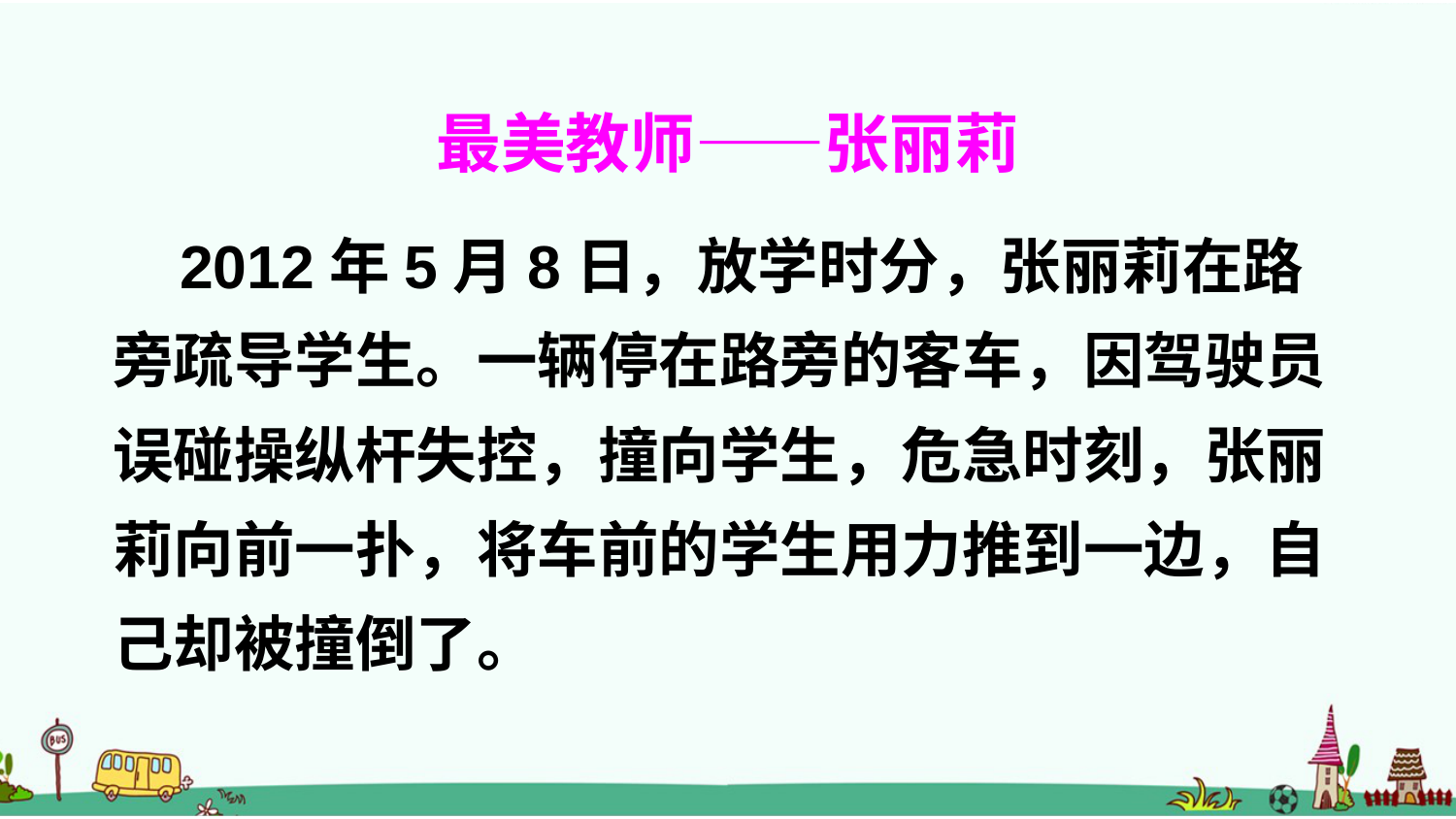

最美教师——张丽莉
    2012年5月8日，放学时分，张丽莉在路旁疏导学生。一辆停在路旁的客车，因驾驶员误碰操纵杆失控，撞向学生，危急时刻，张丽莉向前一扑，将车前的学生用力推到一边，自己却被撞倒了。